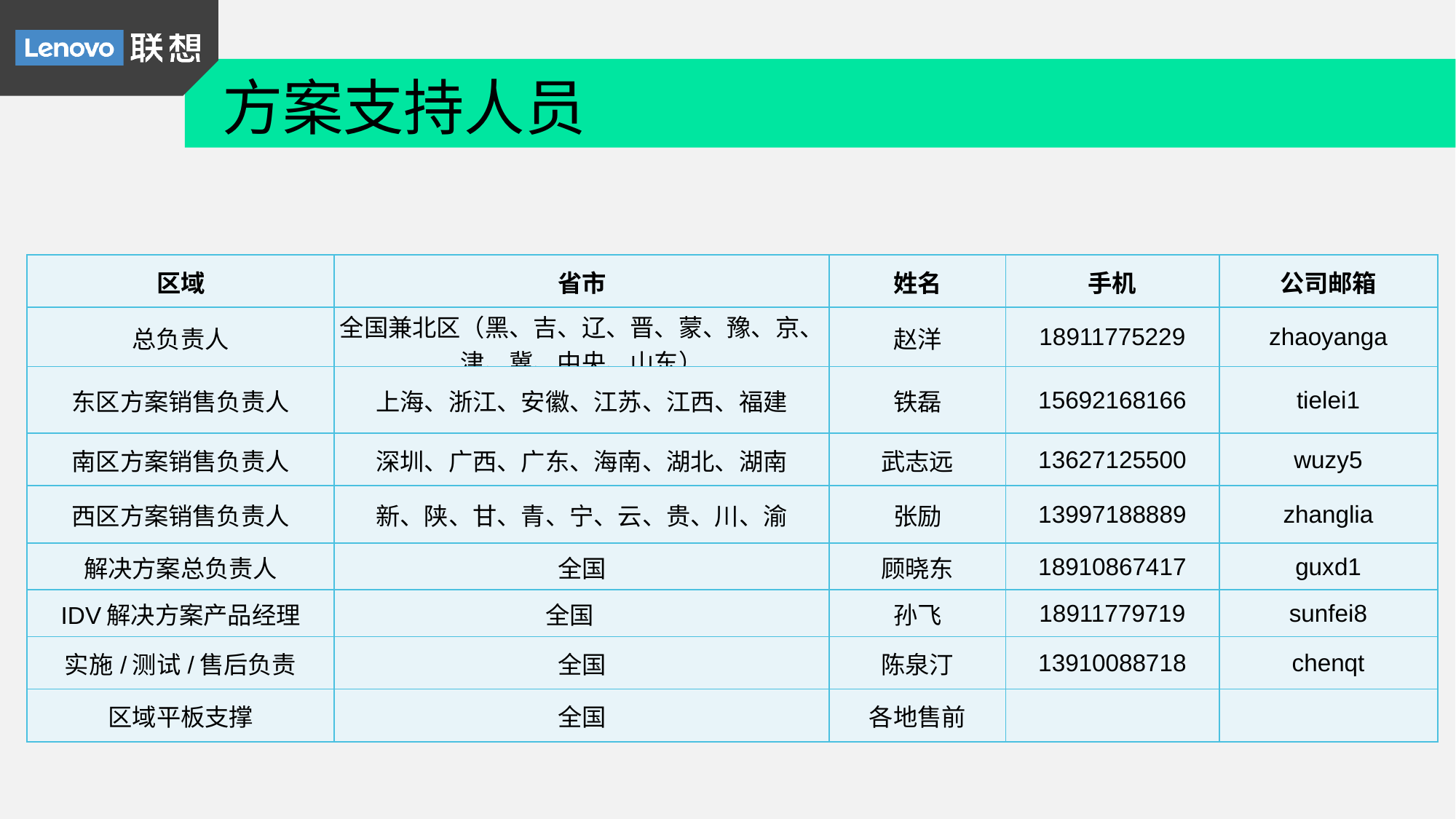

方案支持人员
| 区域 | 省市 | 姓名 | 手机 | 公司邮箱 |
| --- | --- | --- | --- | --- |
| 总负责人 | 全国兼北区（黑、吉、辽、晋、蒙、豫、京、津、冀、中央、山东） | 赵洋 | 18911775229 | zhaoyanga |
| 东区方案销售负责人 | 上海、浙江、安徽、江苏、江西、福建 | 铁磊 | 15692168166 | tielei1 |
| 南区方案销售负责人 | 深圳、广西、广东、海南、湖北、湖南 | 武志远 | 13627125500 | wuzy5 |
| 西区方案销售负责人 | 新、陕、甘、青、宁、云、贵、川、渝 | 张励 | 13997188889 | zhanglia |
| 解决方案总负责人 | 全国 | 顾晓东 | 18910867417 | guxd1 |
| IDV解决方案产品经理 | 全国 | 孙飞 | 18911779719 | sunfei8 |
| 实施/测试/售后负责 | 全国 | 陈泉汀 | 13910088718 | chenqt |
| 区域平板支撑 | 全国 | 各地售前 |  |  |